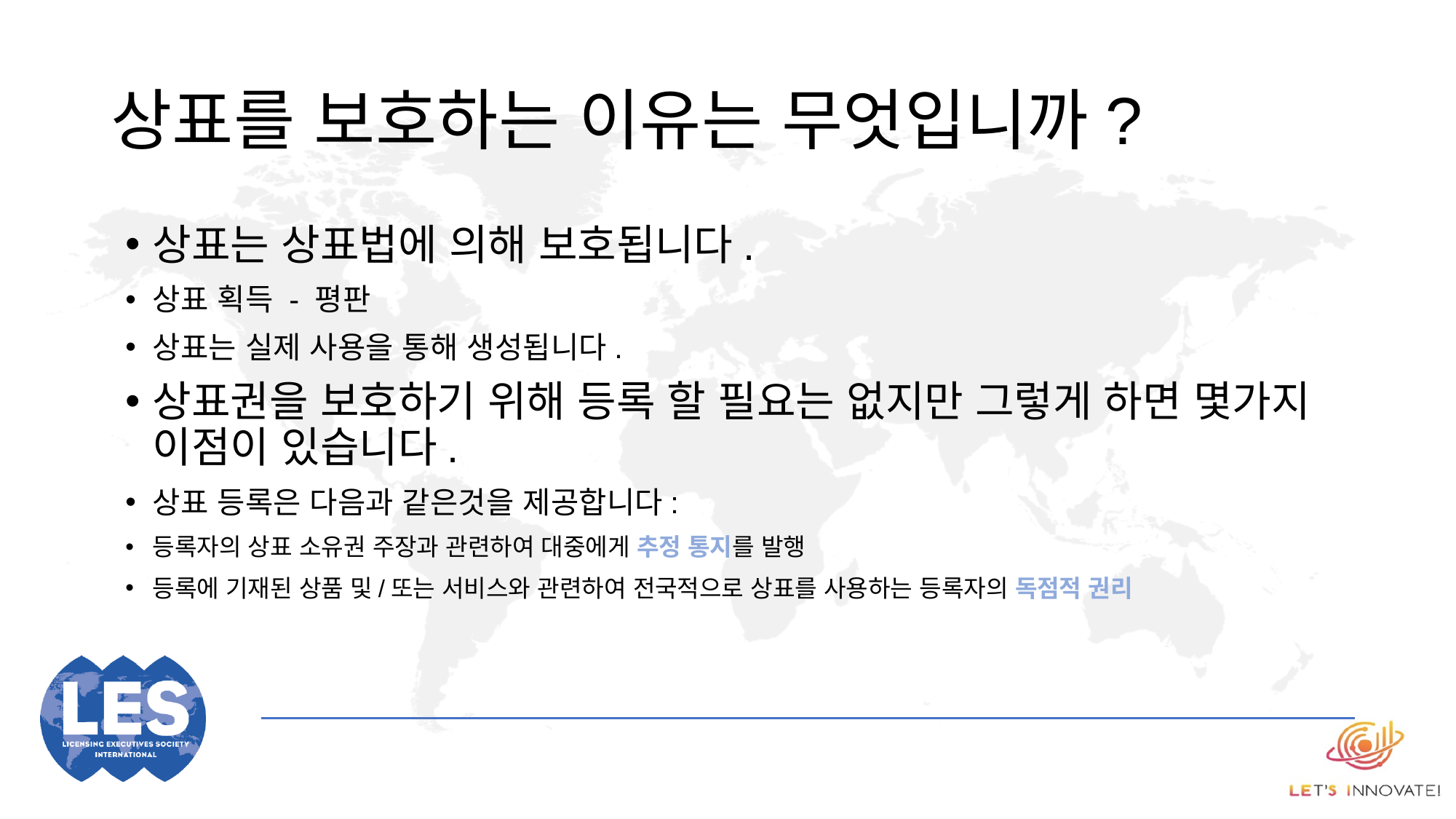

# 상표를 보호하는 이유는 무엇입니까?
상표는 상표법에 의해 보호됩니다.
상표 획득 - 평판
상표는 실제 사용을 통해 생성됩니다.
상표권을 보호하기 위해 등록 할 필요는 없지만 그렇게 하면 몇가지 이점이 있습니다.
상표 등록은 다음과 같은것을 제공합니다:
등록자의 상표 소유권 주장과 관련하여 대중에게 추정 통지를 발행
등록에 기재된 상품 및/또는 서비스와 관련하여 전국적으로 상표를 사용하는 등록자의 독점적 권리